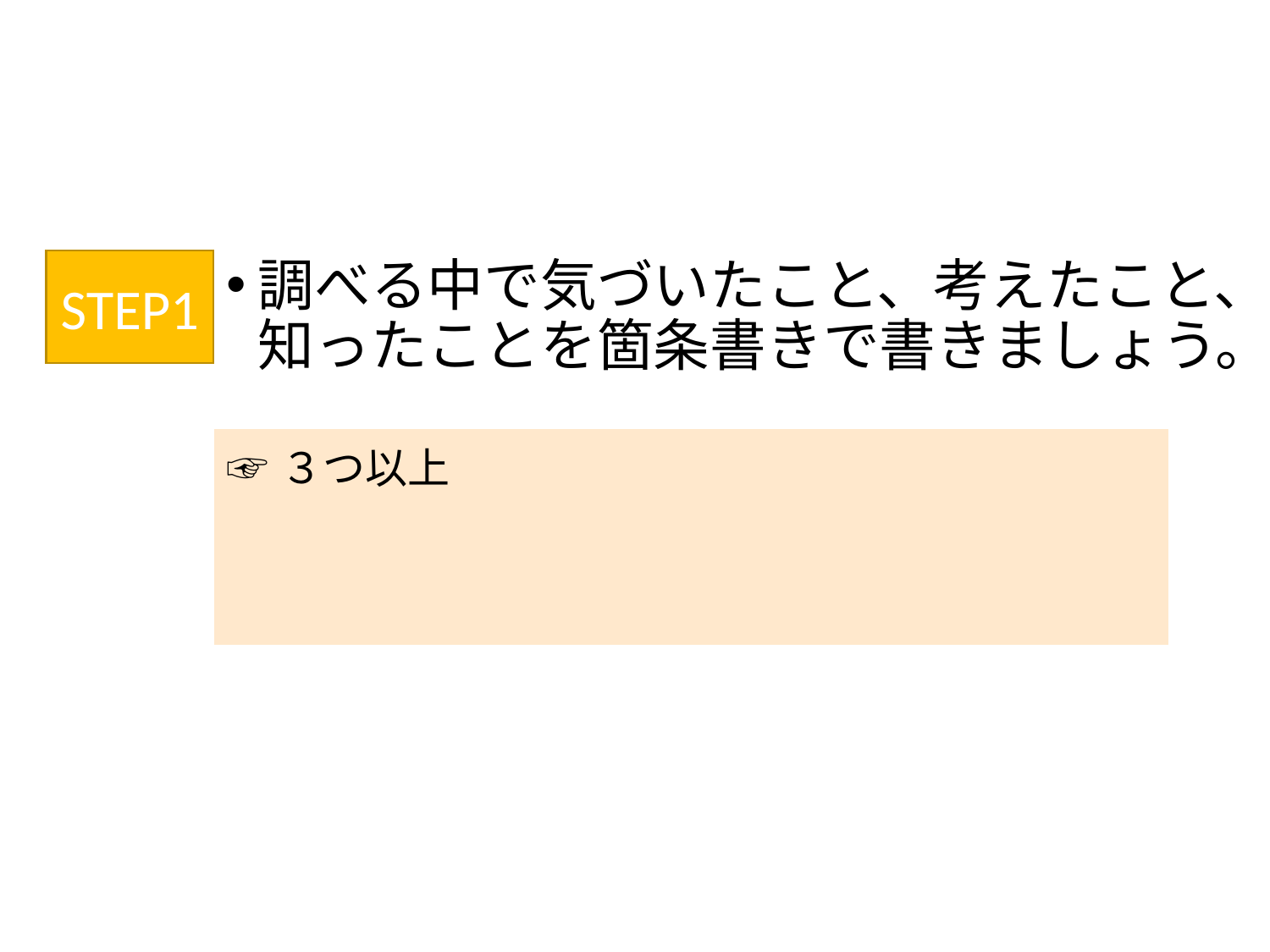

STEP1
調べる中で気づいたこと、考えたこと、知ったことを箇条書きで書きましょう。
| ☞３つ以上 |
| --- |